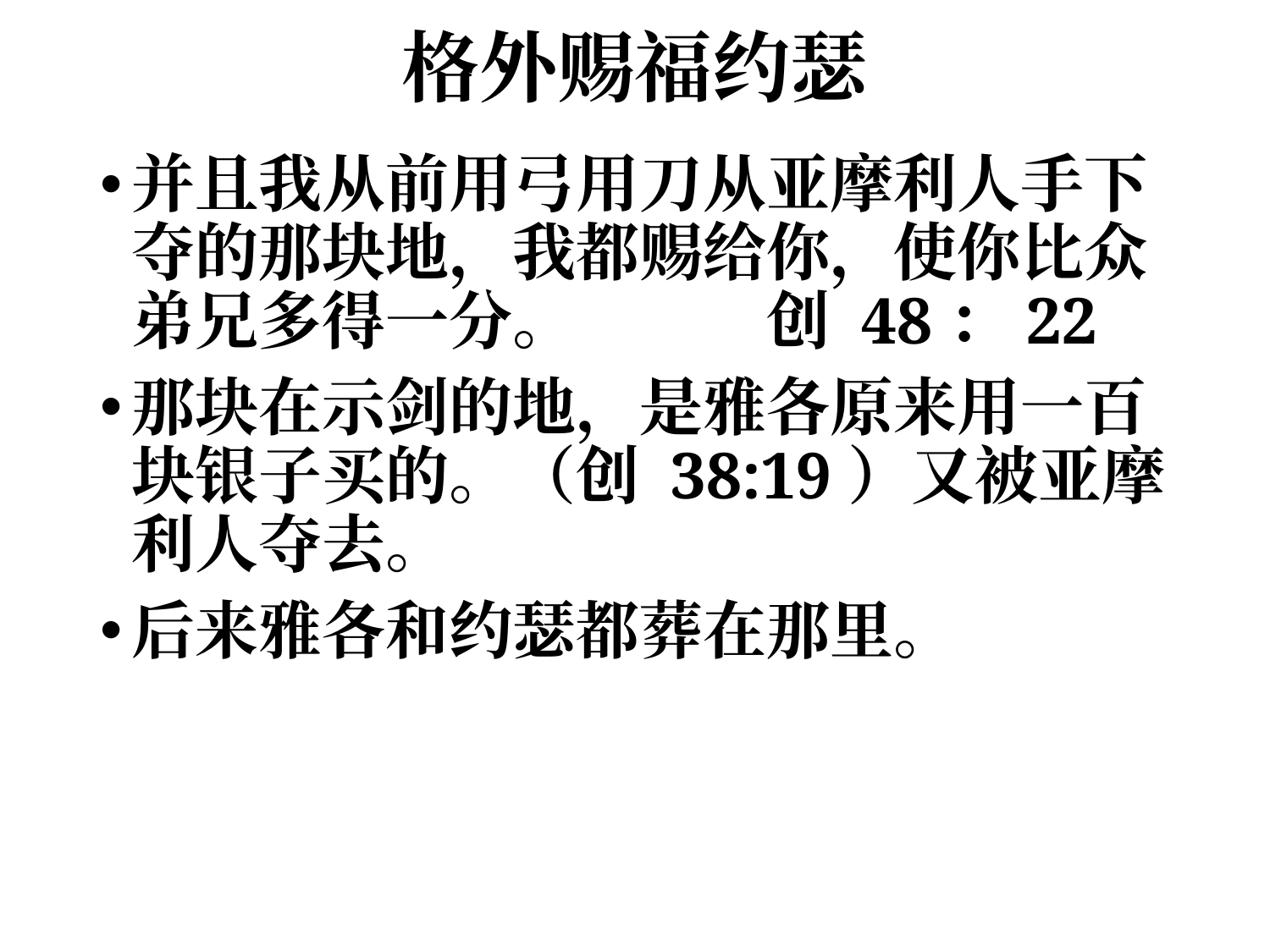

# 格外赐福约瑟
并且我从前用弓用刀从亚摩利人手下夺的那块地，我都赐给你，使你比众弟兄多得一分。		创 48：22
那块在示剑的地，是雅各原来用一百块银子买的。（创 38:19）又被亚摩利人夺去。
后来雅各和约瑟都葬在那里。